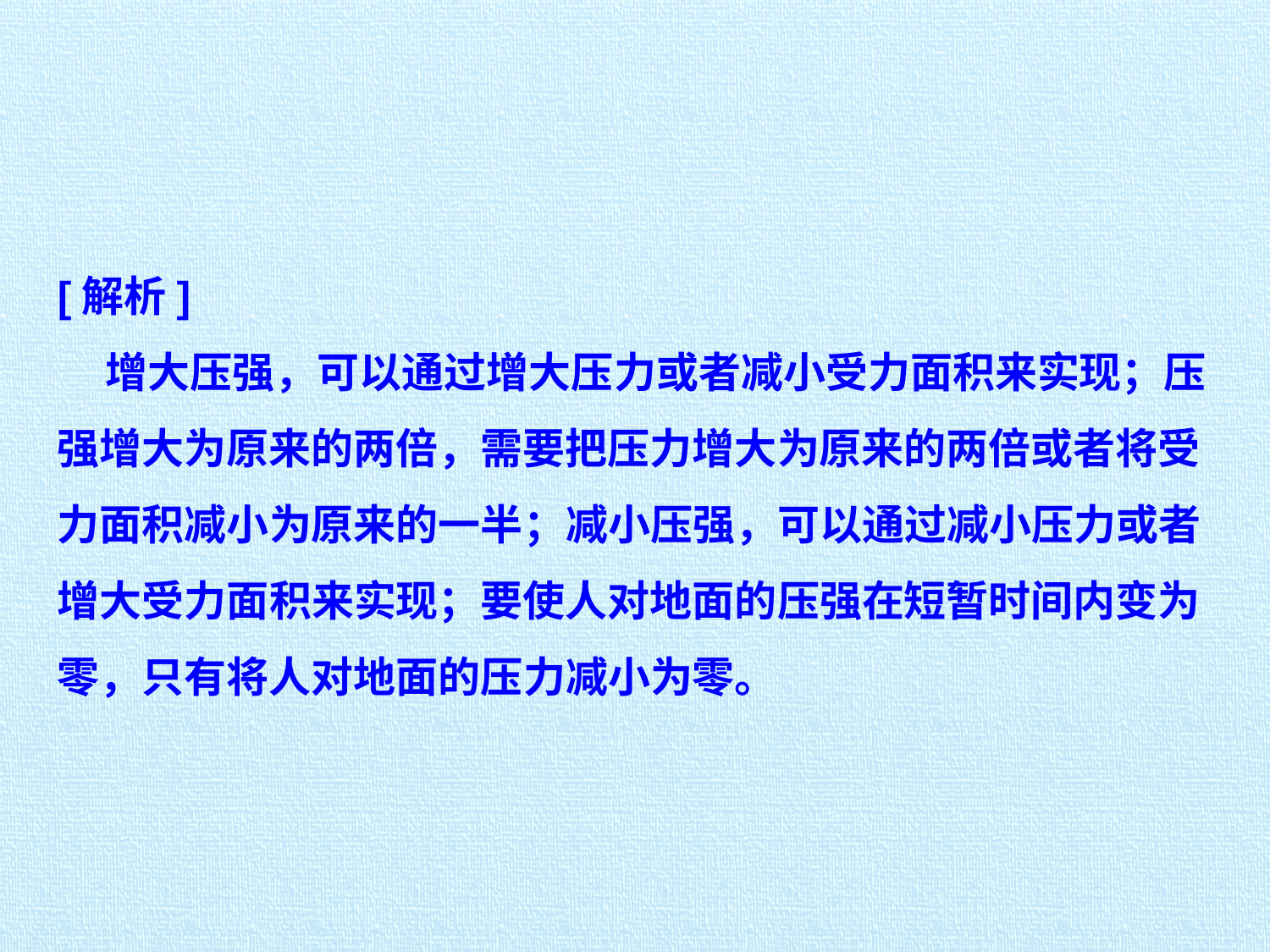

[解析]
    增大压强，可以通过增大压力或者减小受力面积来实现；压强增大为原来的两倍，需要把压力增大为原来的两倍或者将受力面积减小为原来的一半；减小压强，可以通过减小压力或者增大受力面积来实现；要使人对地面的压强在短暂时间内变为零，只有将人对地面的压力减小为零。